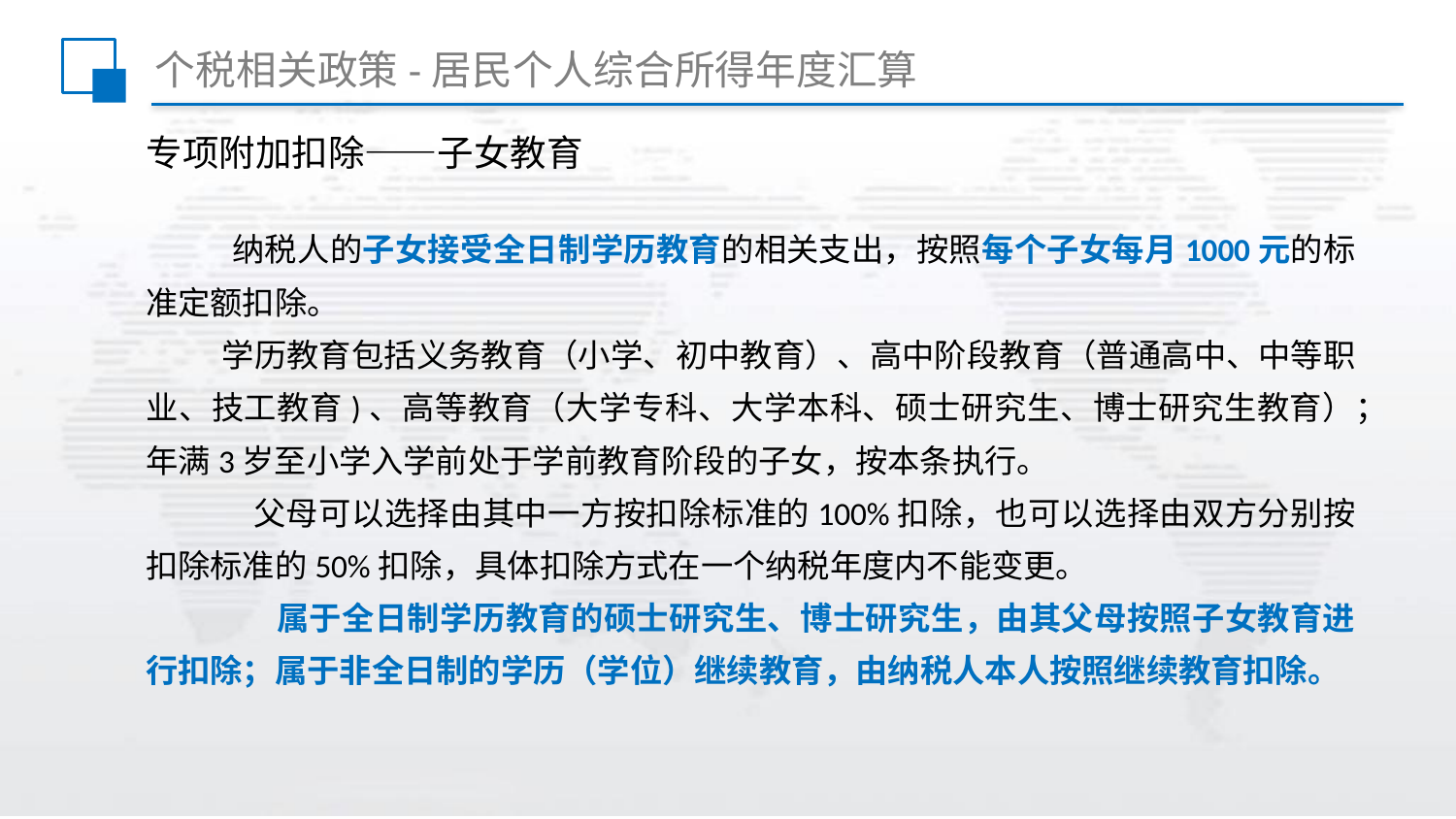

# 个税相关政策-居民个人综合所得年度汇算
专项附加扣除——子女教育
         纳税人的子女接受全日制学历教育的相关支出，按照每个子女每月1000元的标准定额扣除。
 学历教育包括义务教育（小学、初中教育）、高中阶段教育（普通高中、中等职业、技工教育)、高等教育（大学专科、大学本科、硕士研究生、博士研究生教育）；年满3岁至小学入学前处于学前教育阶段的子女，按本条执行。
     父母可以选择由其中一方按扣除标准的100%扣除，也可以选择由双方分别按扣除标准的50%扣除，具体扣除方式在一个纳税年度内不能变更。
        属于全日制学历教育的硕士研究生、博士研究生，由其父母按照子女教育进行扣除；属于非全日制的学历（学位）继续教育，由纳税人本人按照继续教育扣除。